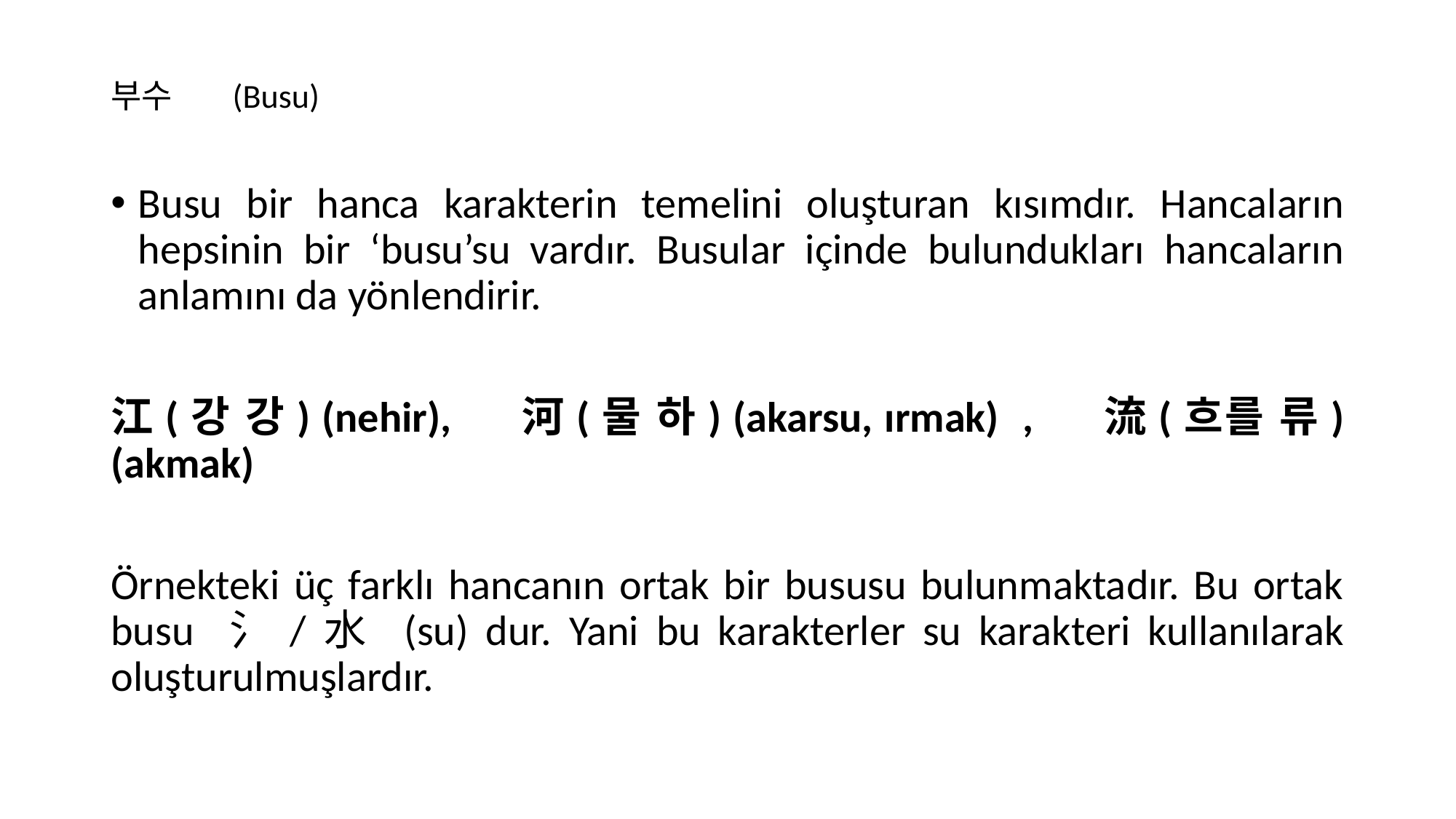

# 부수      (Busu)
Busu bir hanca karakterin temelini oluşturan kısımdır. Hancaların hepsinin bir ‘busu’su vardır. Busular içinde bulundukları hancaların anlamını da yönlendirir.

江(강 강) (nehir),     河(물 하) (akarsu, ırmak)  ,     流(흐를 류) (akmak)

Örnekteki üç farklı hancanın ortak bir bususu bulunmaktadır. Bu ortak busu 氵/水 (su) dur. Yani bu karakterler su karakteri kullanılarak oluşturulmuşlardır.